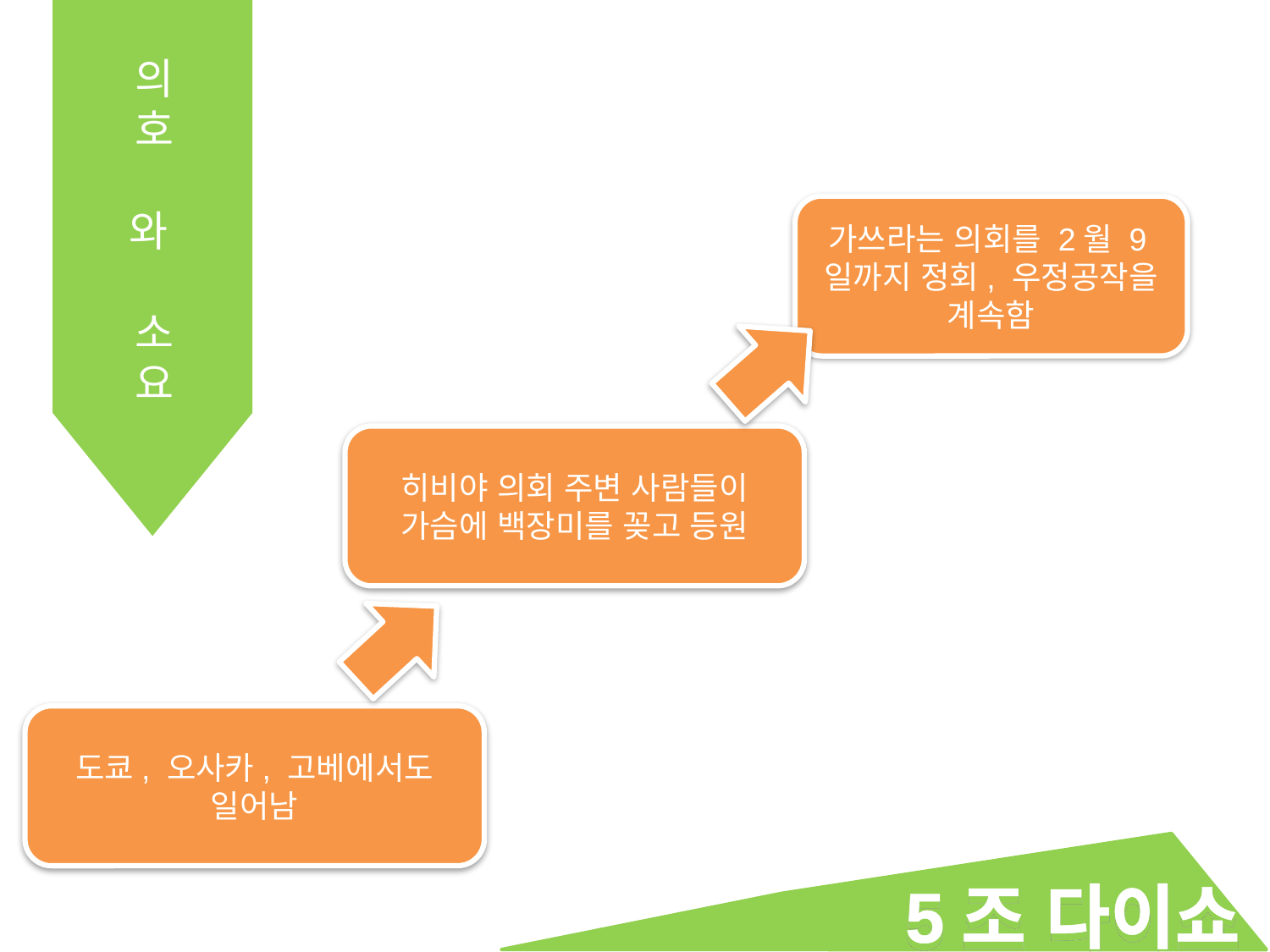

의호

와

소요

가쓰라는 의회를 2월 9일까지 정회, 우정공작을 계속함

히비야 의회 주변 사람들이 가슴에 백장미를 꽂고 등원

도쿄, 오사카, 고베에서도 일어남